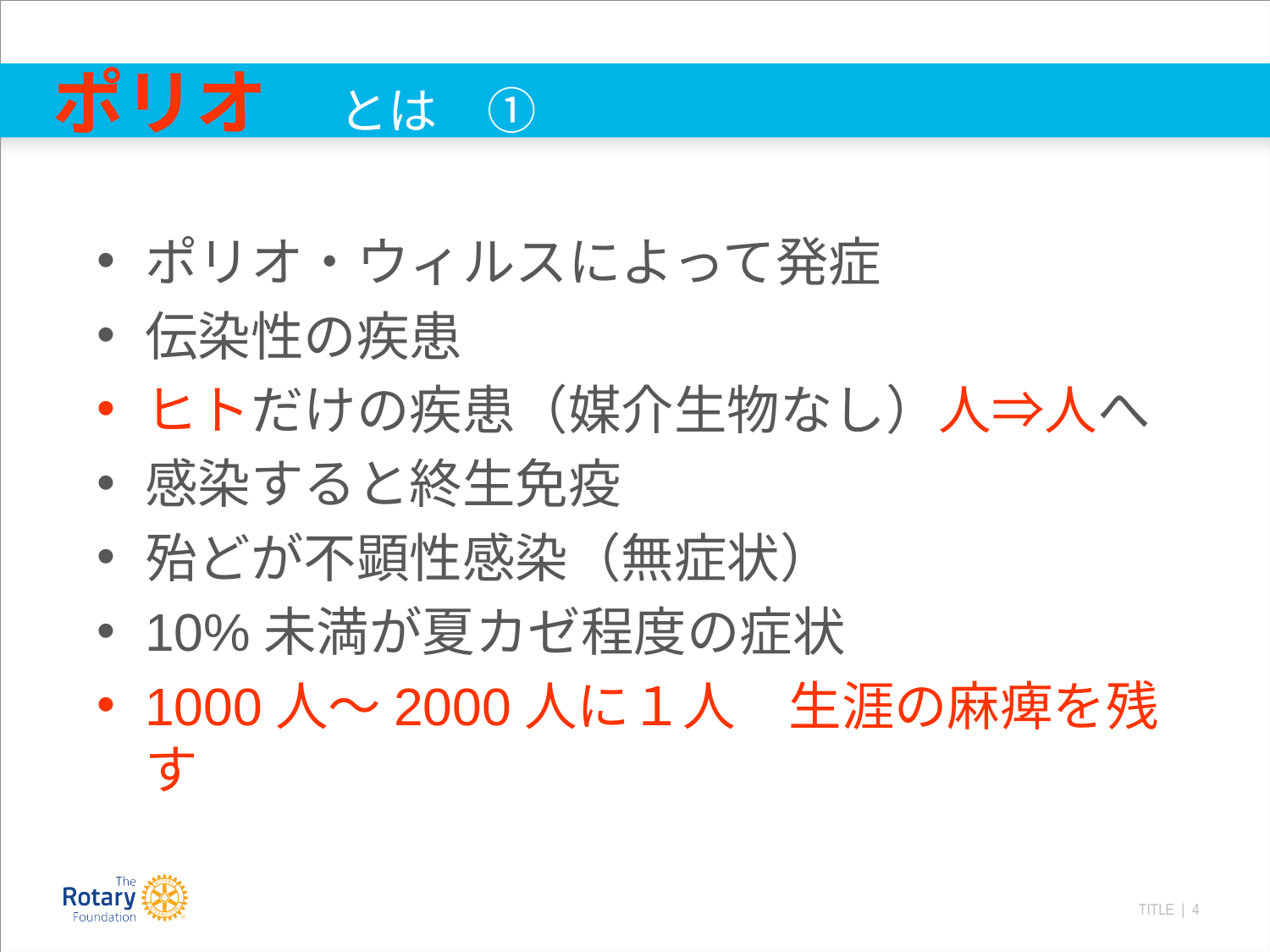

# ポリオ　とは　①
ポリオ・ウィルスによって発症
伝染性の疾患
ヒトだけの疾患（媒介生物なし）人⇒人へ
感染すると終生免疫
殆どが不顕性感染（無症状）
10%未満が夏カゼ程度の症状
1000人～2000人に１人　生涯の麻痺を残す